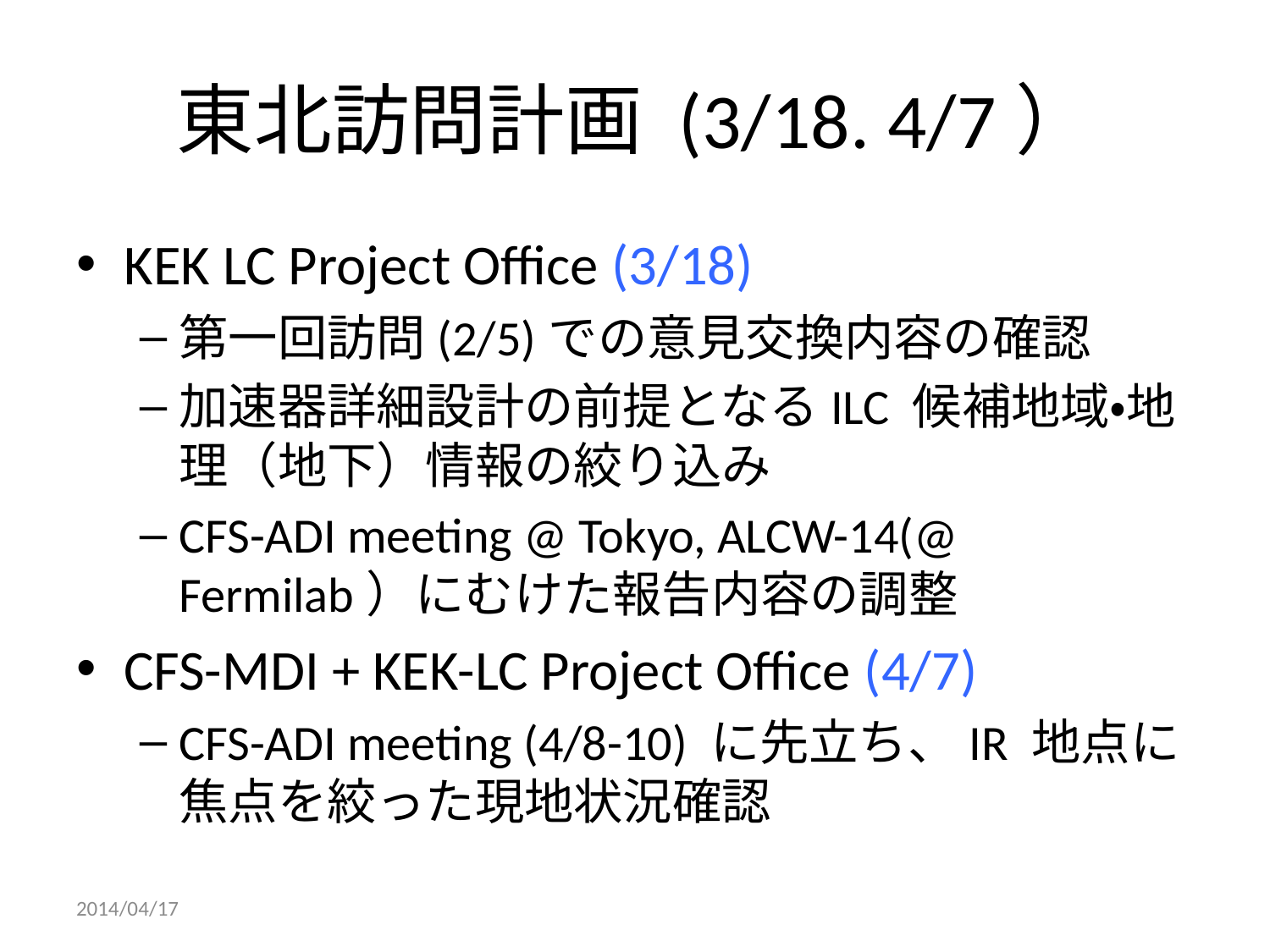

# 東北訪問計画 (3/18. 4/7）
KEK LC Project Office (3/18)
第一回訪問(2/5)での意見交換内容の確認
加速器詳細設計の前提となるILC 候補地域・地理（地下）情報の絞り込み
CFS-ADI meeting @ Tokyo, ALCW-14(@ Fermilab）にむけた報告内容の調整
CFS-MDI + KEK-LC Project Office (4/7)
CFS-ADI meeting (4/8-10) に先立ち、IR 地点に焦点を絞った現地状況確認
2014/04/17